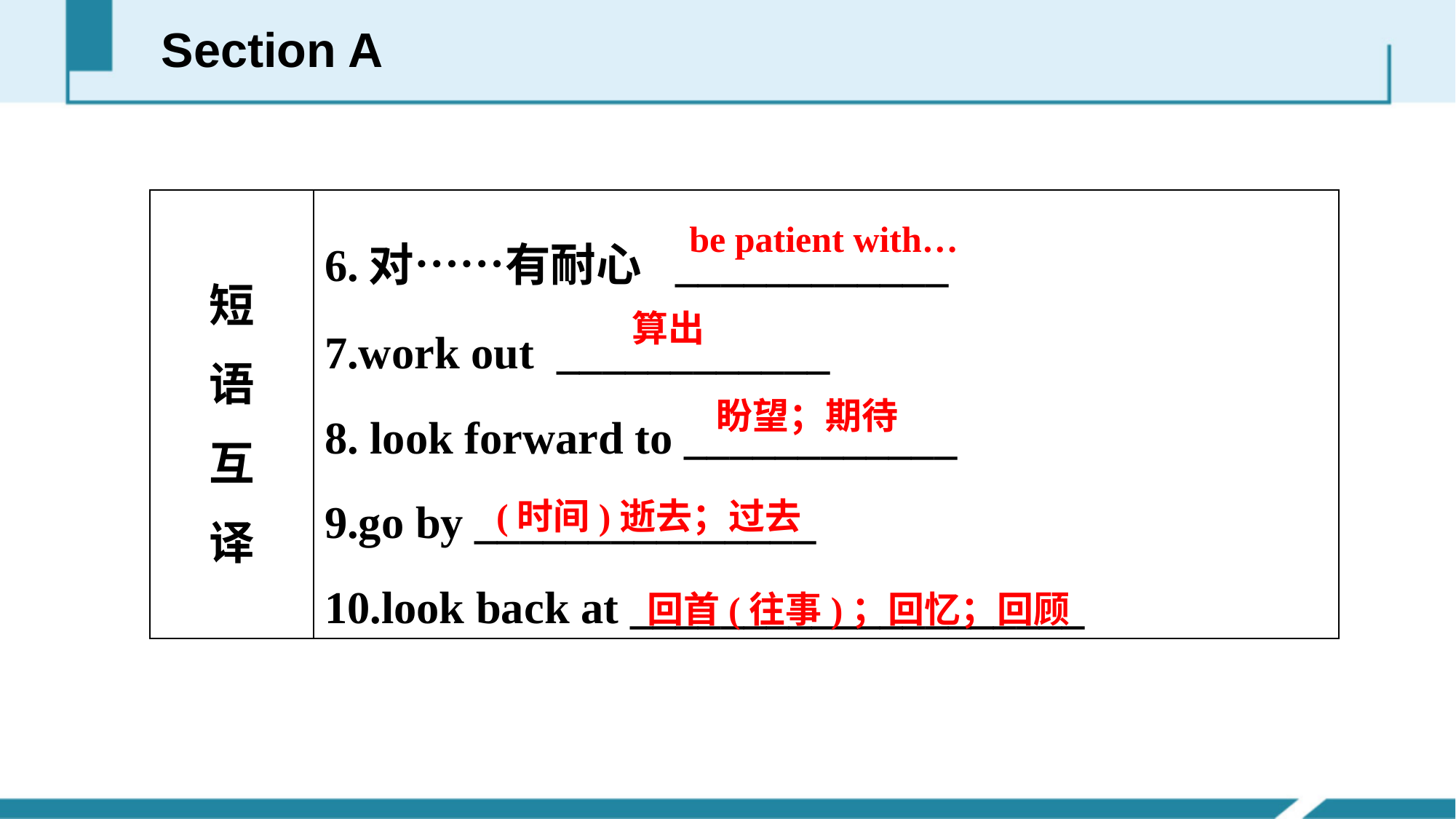

Section A
| 短 语 互 译 | 6.对……有耐心 \_\_\_\_\_\_\_\_\_\_\_\_ 7.work out \_\_\_\_\_\_\_\_\_\_\_\_ 8. look forward to \_\_\_\_\_\_\_\_\_\_\_\_ 9.go by \_\_\_\_\_\_\_\_\_\_\_\_\_\_\_ 10.look back at \_\_\_\_\_\_\_\_\_\_\_\_\_\_\_\_\_\_\_\_ |
| --- | --- |
be patient with…
算出

盼望；期待
(时间)逝去；过去
回首(往事)；回忆；回顾